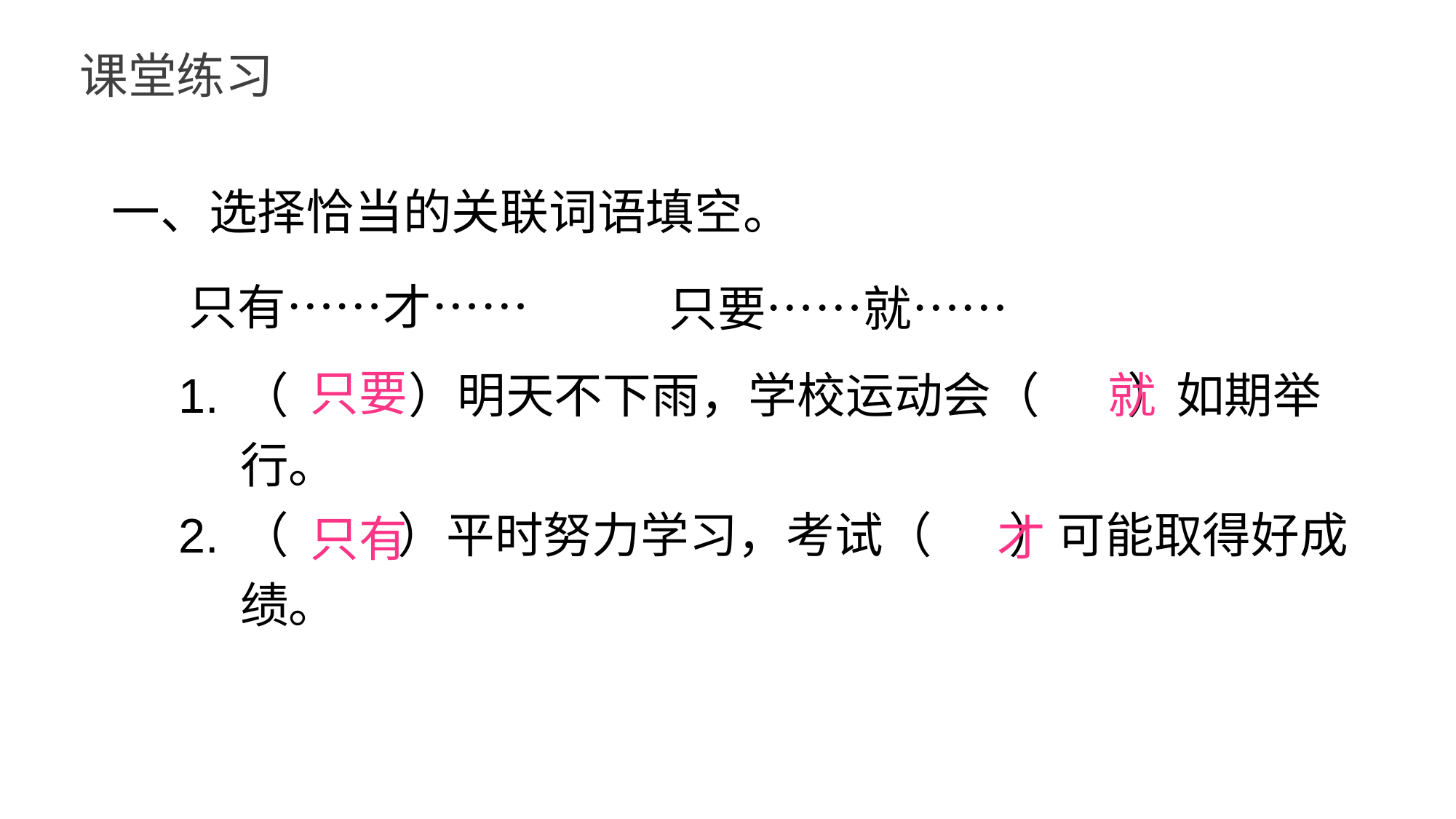

课堂练习
一、选择恰当的关联词语填空。
只有……才……
只要……就……
只要
（           ）明天不下雨，学校运动会（        ）如期举行。
（          ）平时努力学习，考试（       ）可能取得好成绩。
就
才
只有